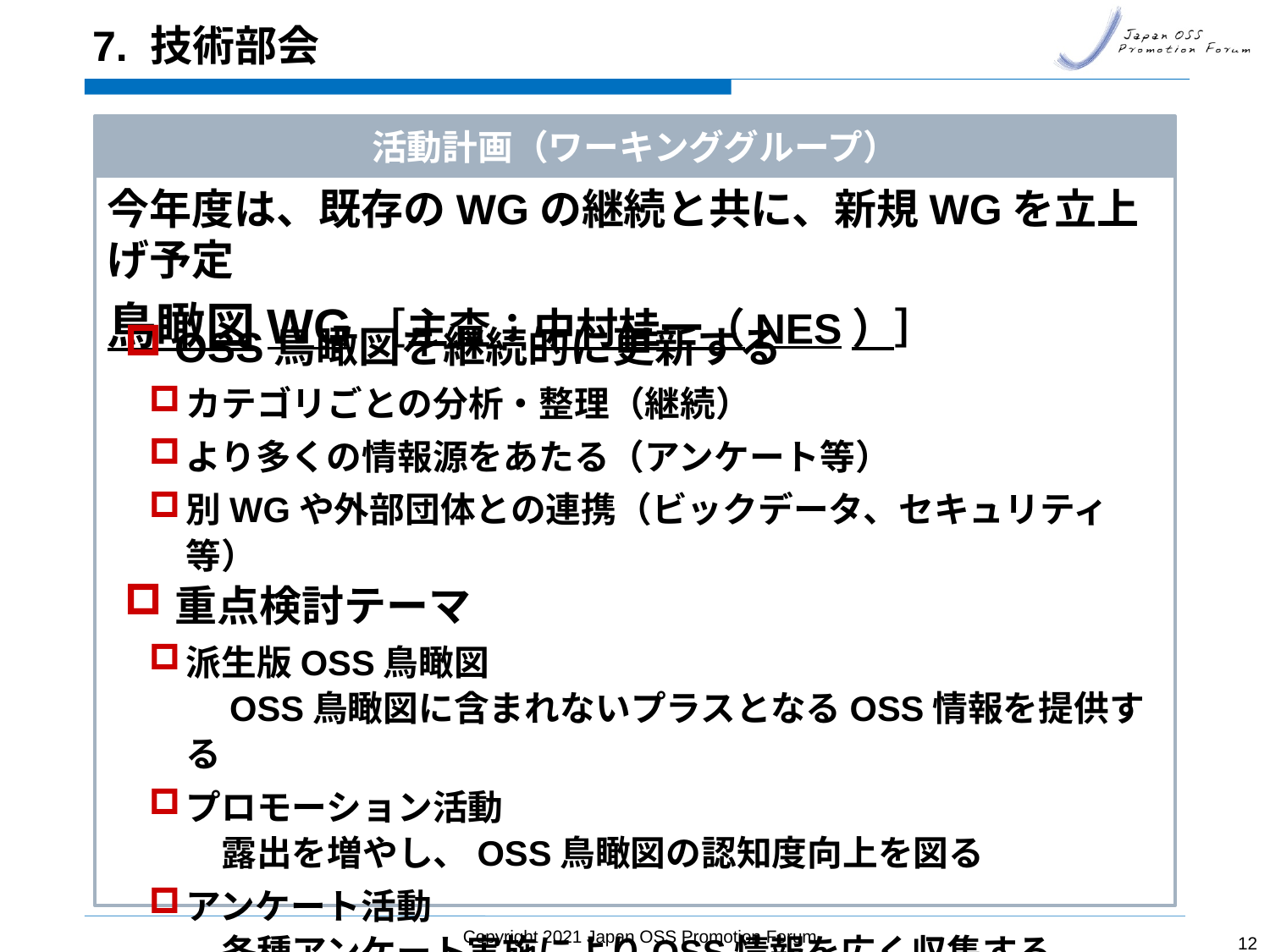

# 7. 技術部会
活動計画（ワーキンググループ）
今年度は、既存のWGの継続と共に、新規WGを立上げ予定
鳥瞰図WG［主査：中村桂一（NES）］

OSS鳥瞰図を継続的に更新する
カテゴリごとの分析・整理（継続）
より多くの情報源をあたる（アンケート等）
別WGや外部団体との連携（ビックデータ、セキュリティ等）
重点検討テーマ
派生版OSS鳥瞰図
　OSS鳥瞰図に含まれないプラスとなるOSS情報を提供する
プロモーション活動
　露出を増やし、OSS鳥瞰図の認知度向上を図る
アンケート活動
　各種アンケート実施によりOSS情報を広く収集する
Copyright 2021 Japan OSS Promotion Forum
12